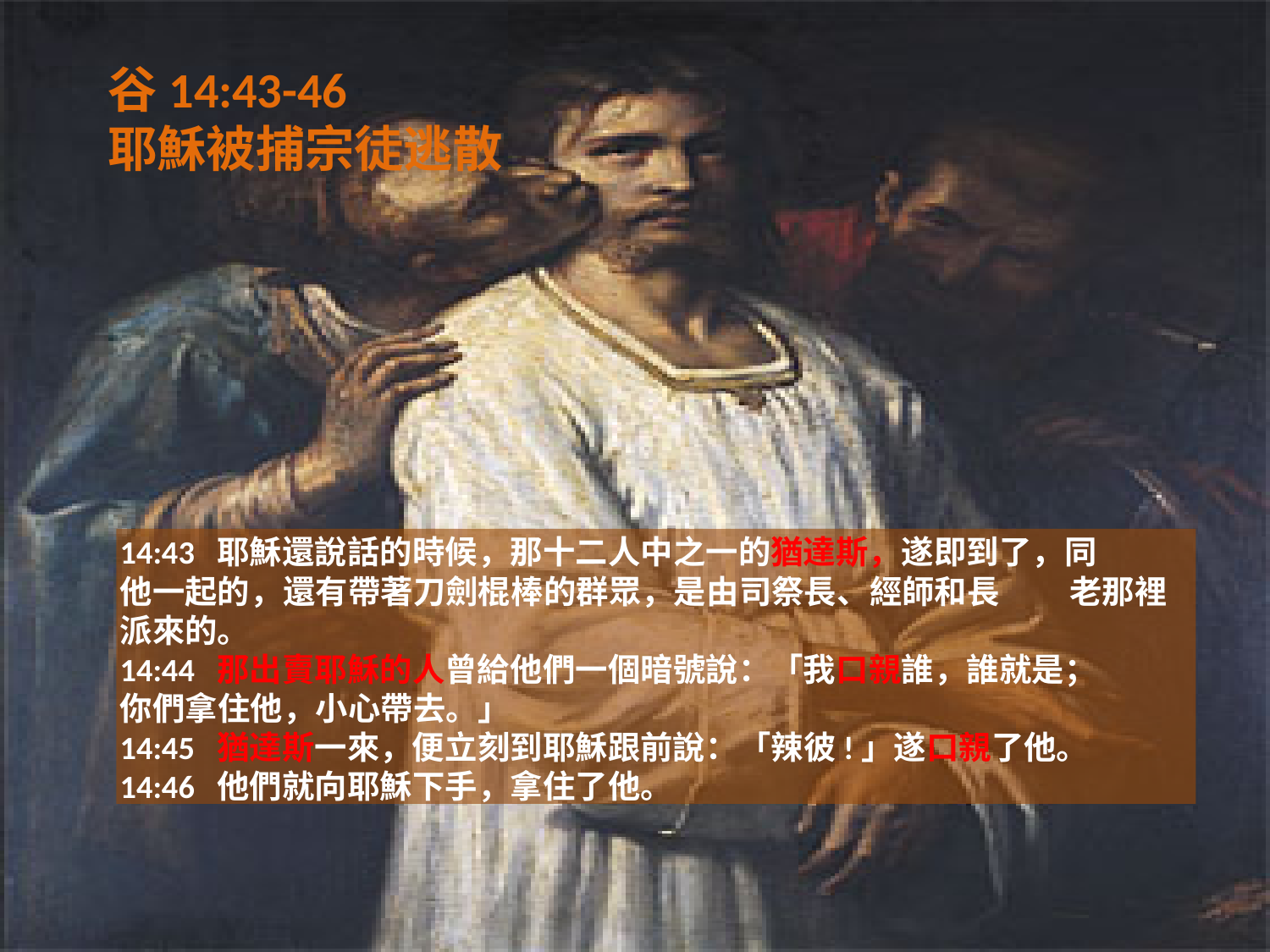

# 谷14:43-46 耶穌被捕宗徒逃散
　
14:43  耶穌還說話的時候，那十二人中之一的猶達斯，遂即到了，同	  他一起的，還有帶著刀劍棍棒的群眾，是由司祭長、經師和長	  老那裡派來的。
14:44  那出賣耶穌的人曾給他們一個暗號說：「我口親誰，誰就是；	   你們拿住他，小心帶去。」
14:45  猶達斯一來，便立刻到耶穌跟前說：「辣彼!」遂口親了他。
14:46  他們就向耶穌下手，拿住了他。